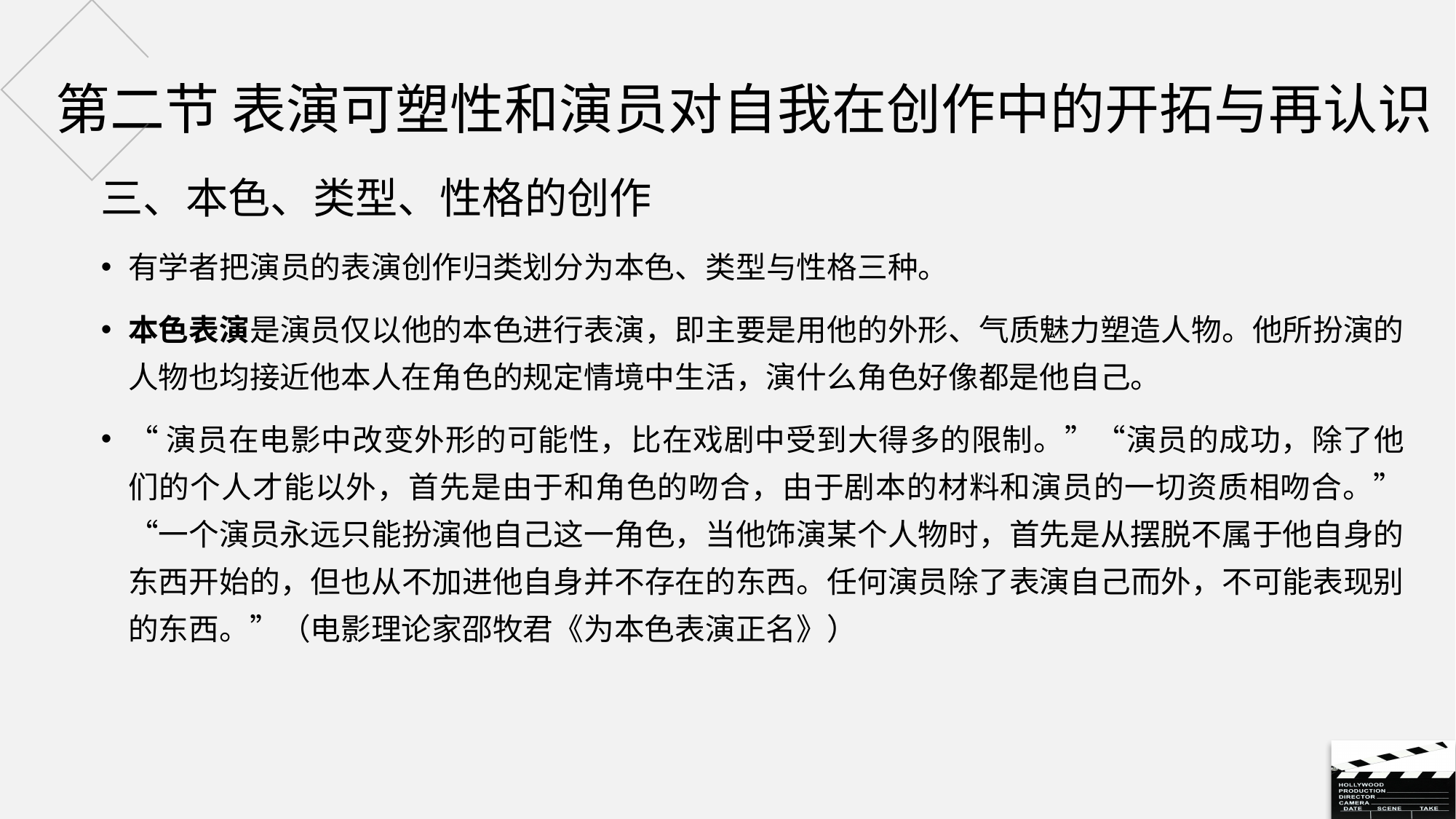

# 第二节 表演可塑性和演员对自我在创作中的开拓与再认识
三、本色、类型、性格的创作
有学者把演员的表演创作归类划分为本色、类型与性格三种。
本色表演是演员仅以他的本色进行表演，即主要是用他的外形、气质魅力塑造人物。他所扮演的人物也均接近他本人在角色的规定情境中生活，演什么角色好像都是他自己。
“演员在电影中改变外形的可能性，比在戏剧中受到大得多的限制。”“演员的成功，除了他们的个人才能以外，首先是由于和角色的吻合，由于剧本的材料和演员的一切资质相吻合。”“一个演员永远只能扮演他自己这一角色，当他饰演某个人物时，首先是从摆脱不属于他自身的东西开始的，但也从不加进他自身并不存在的东西。任何演员除了表演自己而外，不可能表现别的东西。”（电影理论家邵牧君《为本色表演正名》）